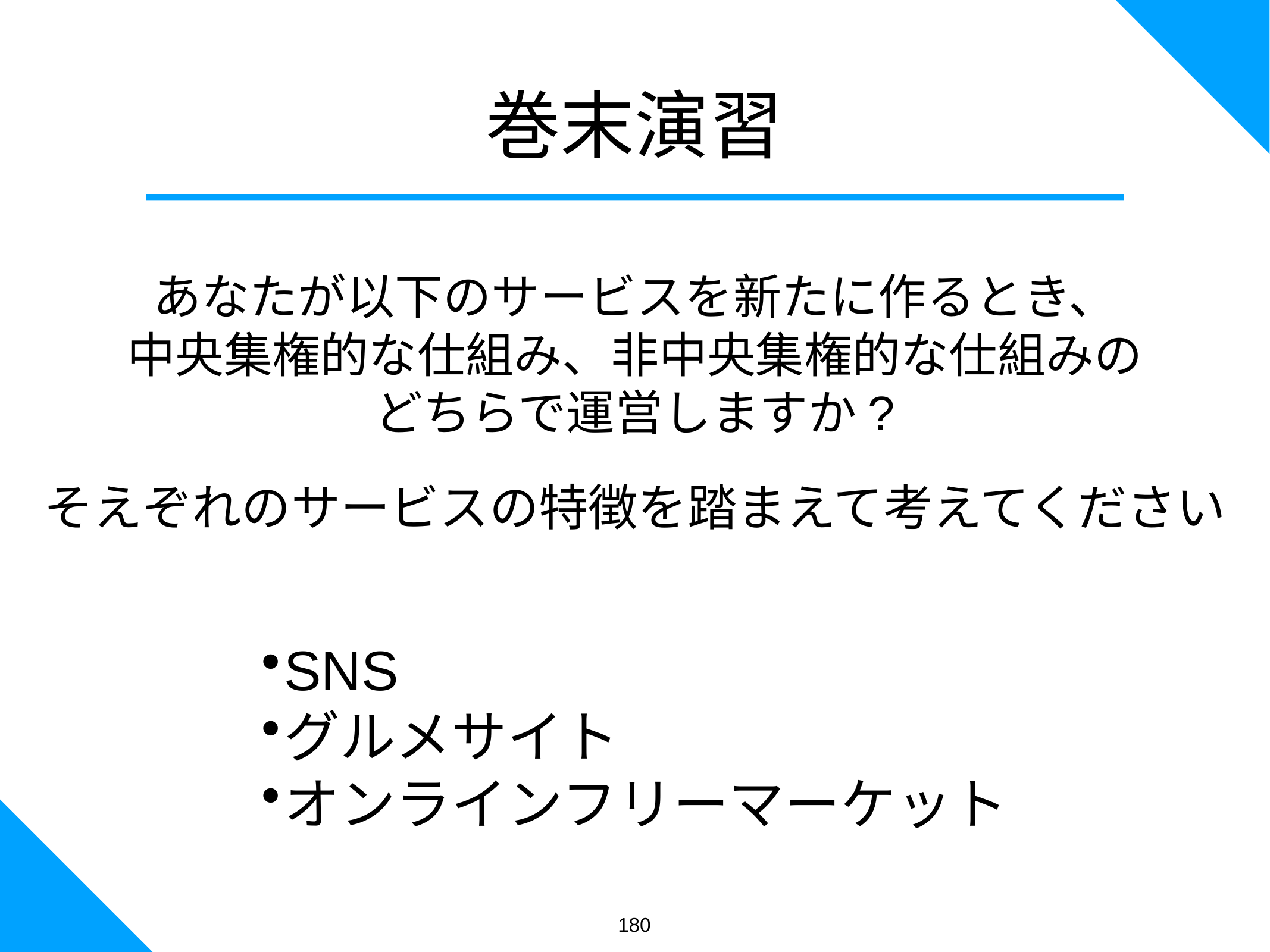

巻末演習
あなたが以下のサービスを新たに作るとき、
中央集権的な仕組み、非中央集権的な仕組みの
どちらで運営しますか?

そえぞれのサービスの特徴を踏まえて考えてください
SNS
グルメサイト
オンラインフリーマーケット
180